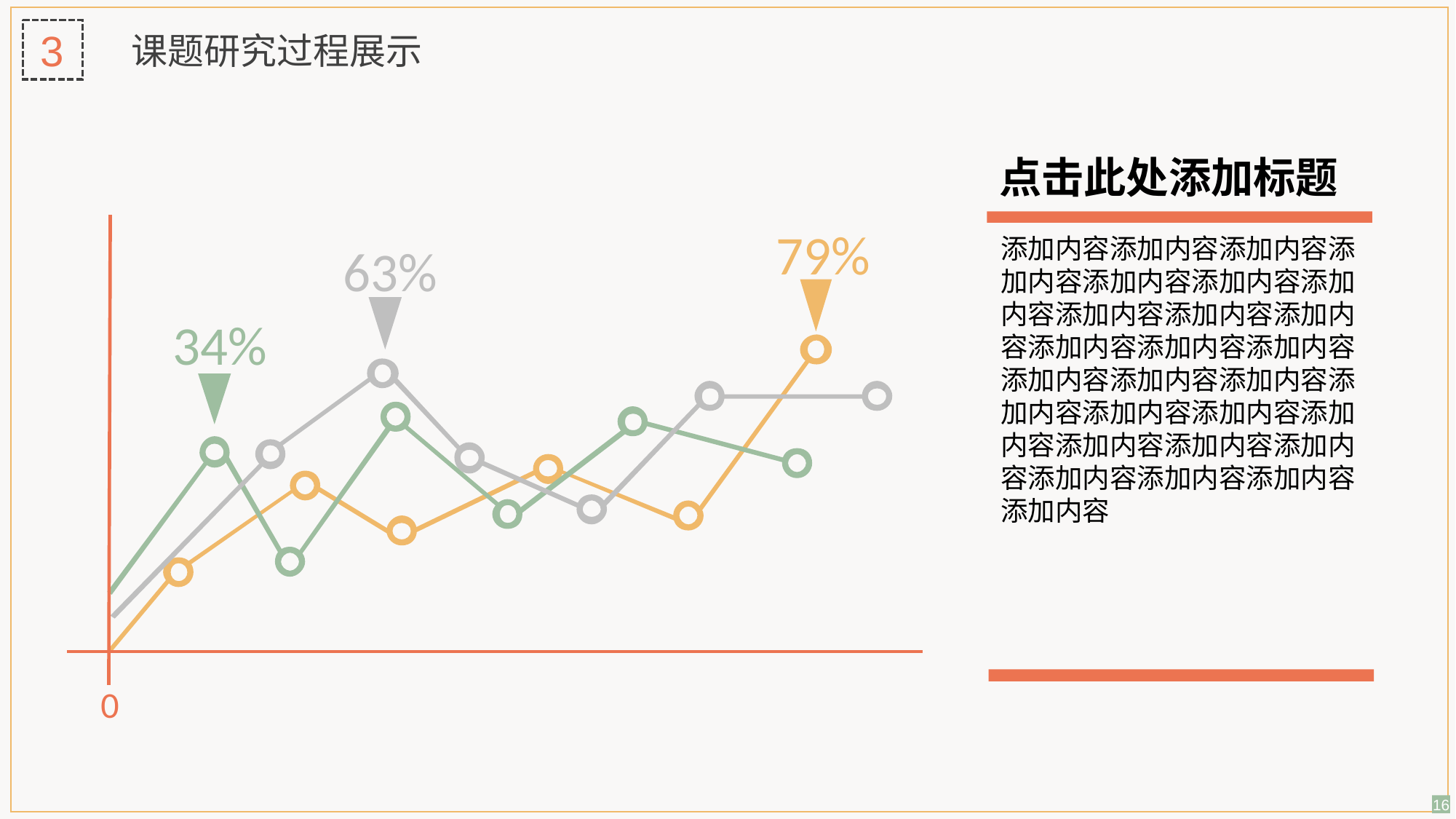

3
课题研究过程展示
点击此处添加标题

79%
添加内容添加内容添加内容添加内容添加内容添加内容添加内容添加内容添加内容添加内容添加内容添加内容添加内容添加内容添加内容添加内容添加内容添加内容添加内容添加内容添加内容添加内容添加内容添加内容添加内容添加内容添加内容
63%

34%

0
16